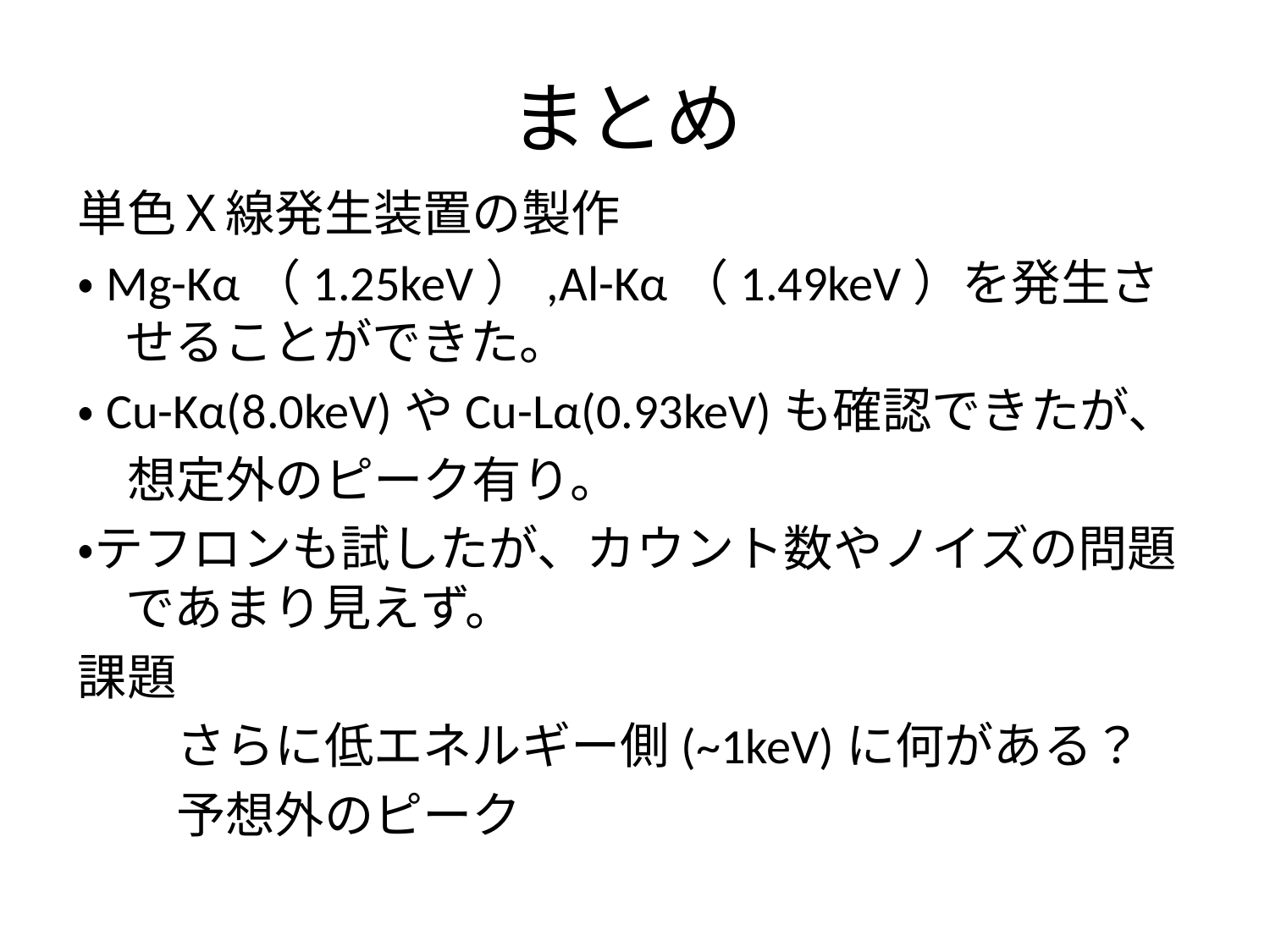

# まとめ
単色Ｘ線発生装置の製作
・Mg-Kα（1.25keV）,Al-Kα（1.49keV）を発生させることができた。
・Cu-Kα(8.0keV)やCu-Lα(0.93keV)も確認できたが、
　想定外のピーク有り。
・テフロンも試したが、カウント数やノイズの問題であまり見えず。
課題
　　さらに低エネルギー側(~1keV)に何がある？
　　予想外のピーク